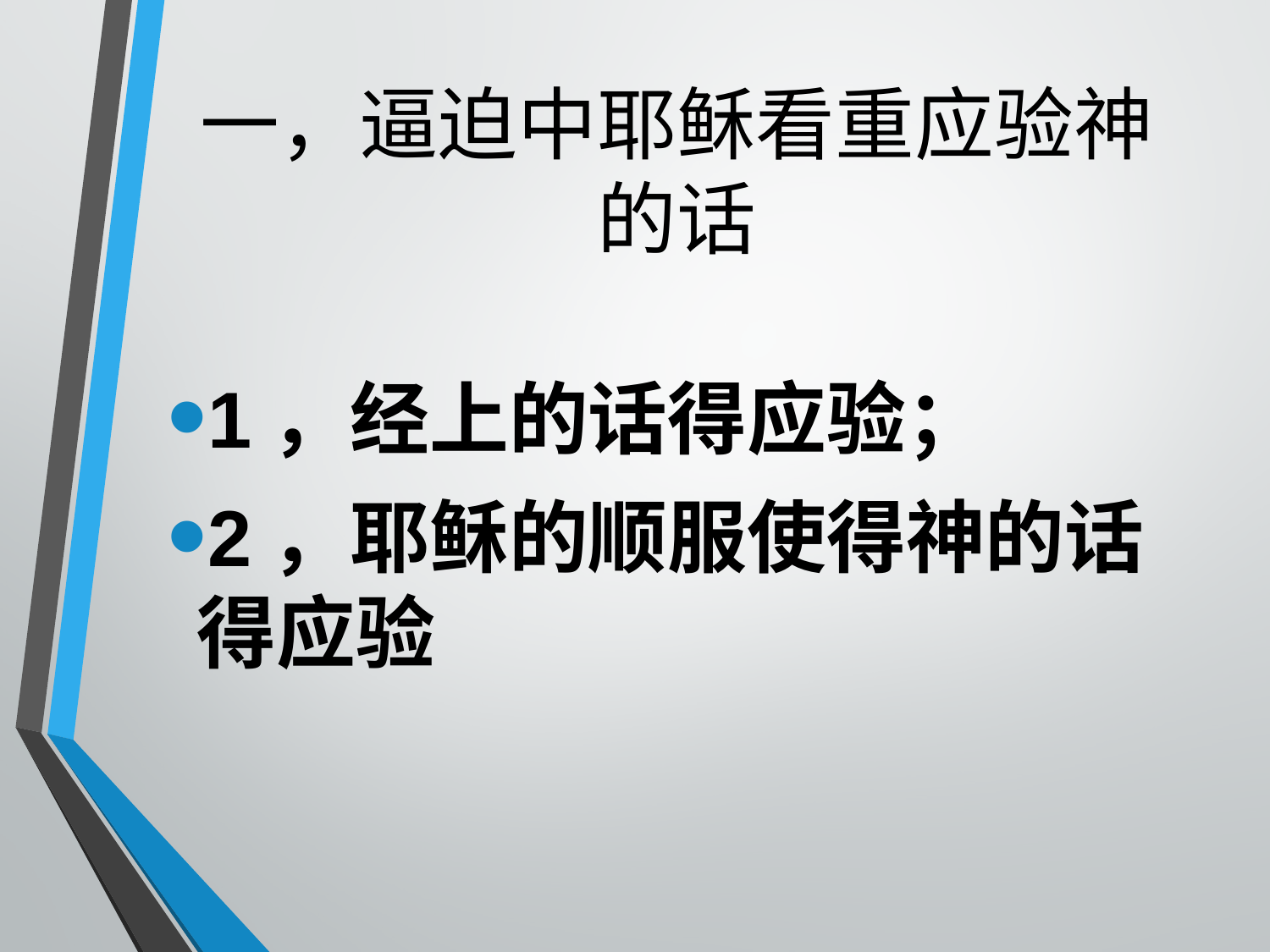

# 一，逼迫中耶稣看重应验神的话
1，经上的话得应验；
2，耶稣的顺服使得神的话得应验